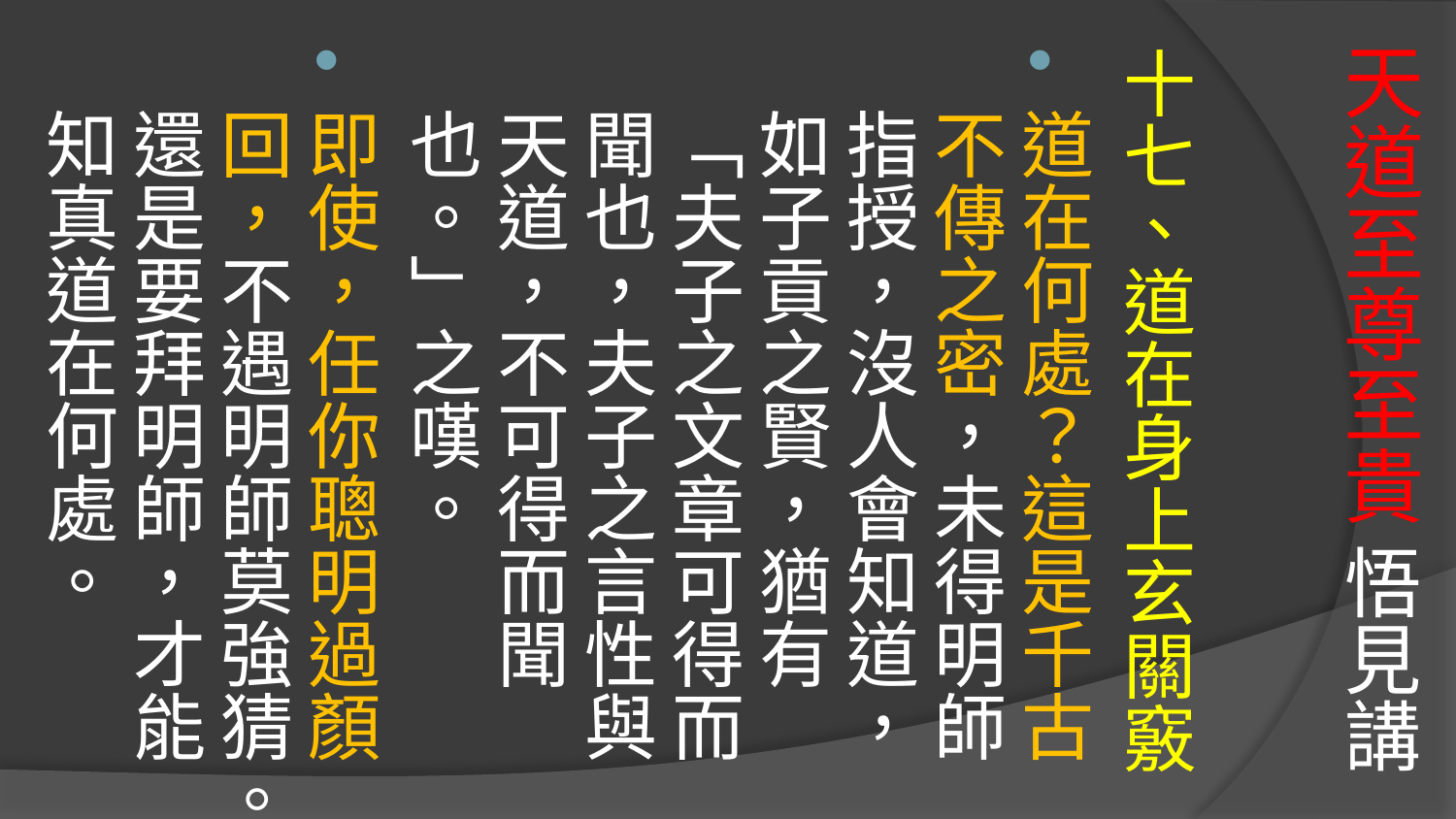

# 天道至尊至貴 悟見講
十七、道在身上玄關竅
道在何處？這是千古不傳之密，未得明師指授，沒人會知道，如子貢之賢，猶有「夫子之文章可得而聞也，夫子之言性與天道，不可得而聞也。」之嘆。
即使，任你聰明過顏回，不遇明師莫強猜。還是要拜明師，才能知真道在何處。